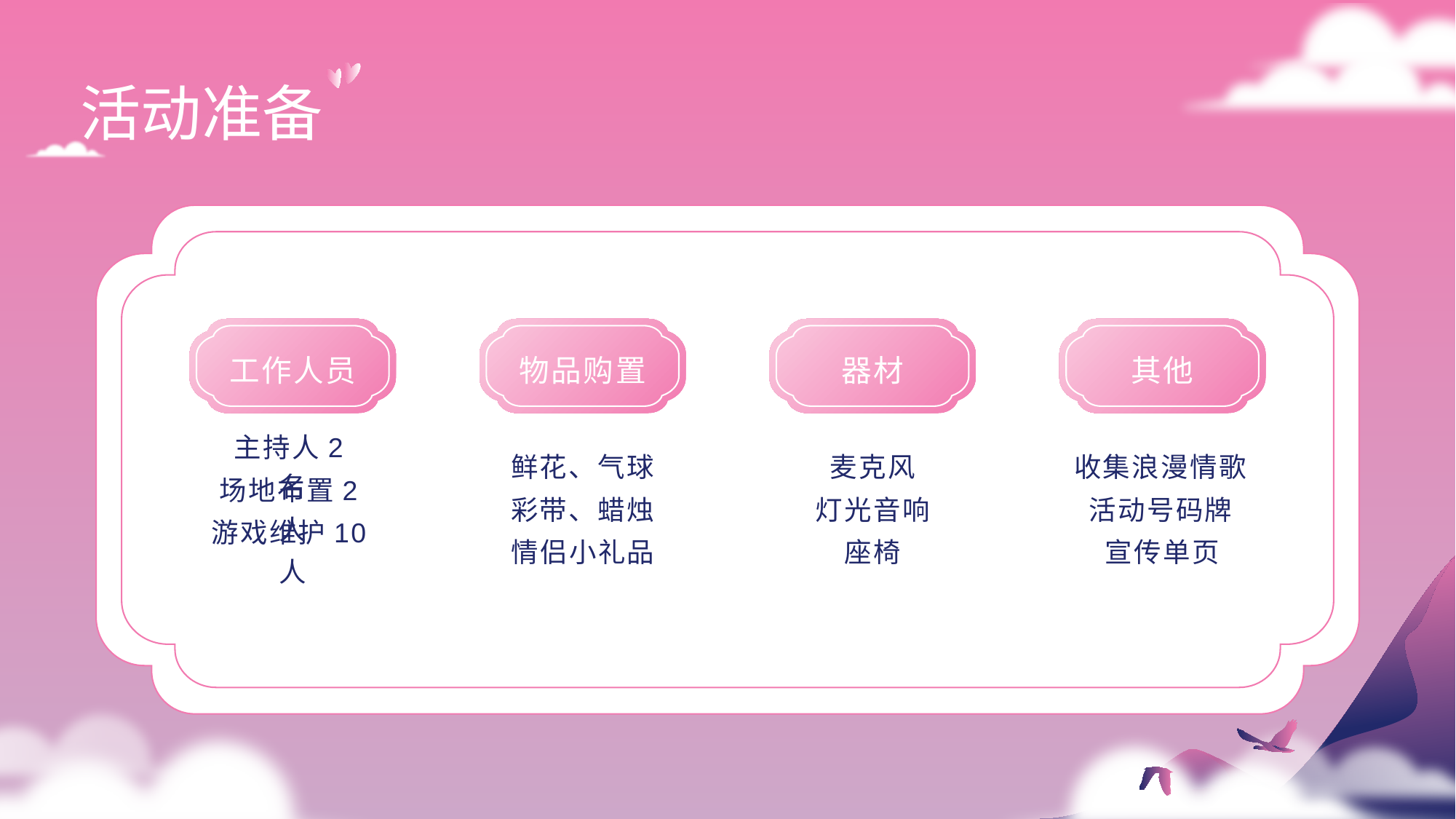

活动准备

工作人员
主持人2名
场地布置2人
游戏维护10人

物品购置
鲜花、气球
彩带、蜡烛
情侣小礼品

器材
麦克风
灯光音响
座椅

其他
收集浪漫情歌
活动号码牌
宣传单页